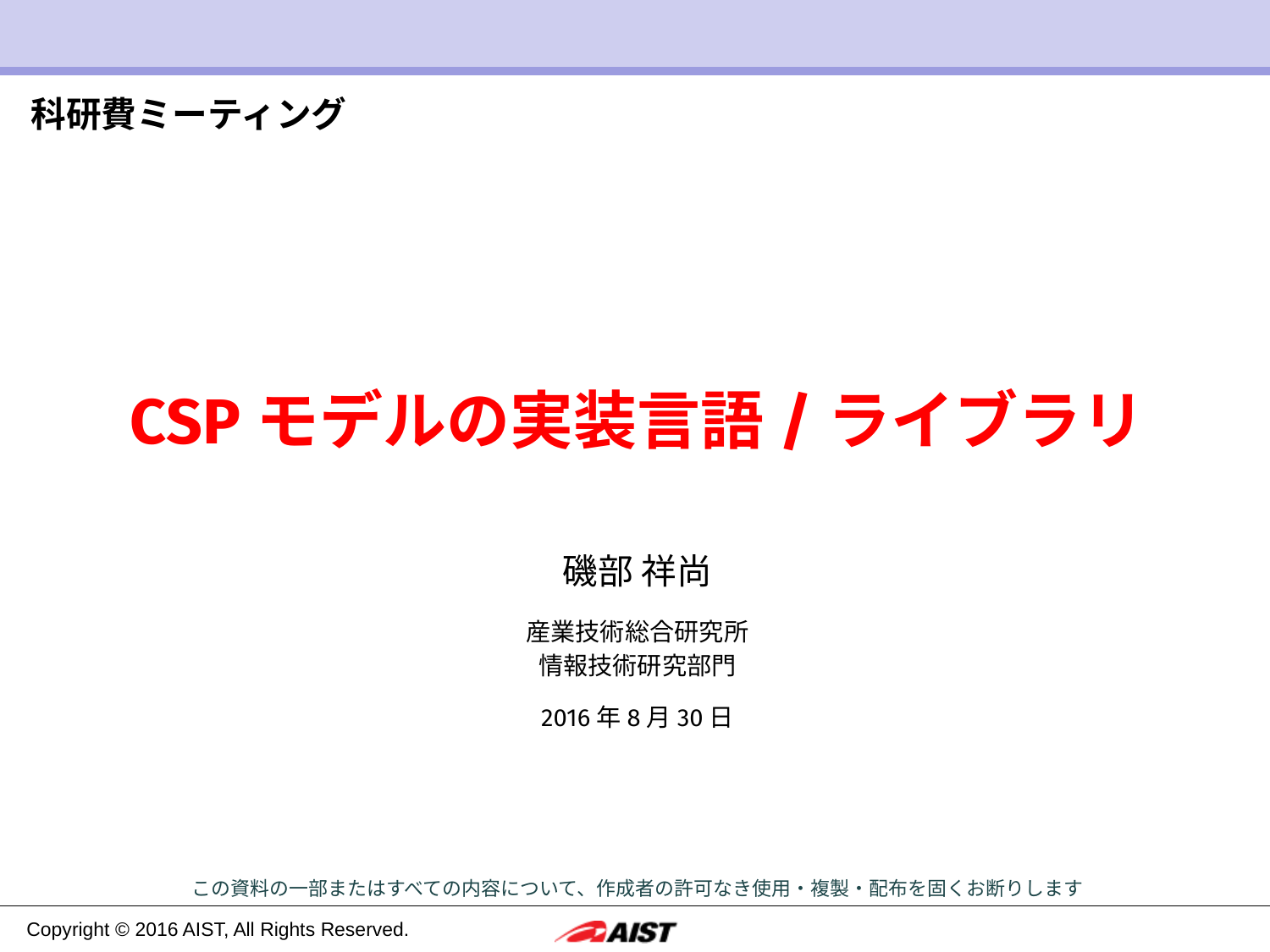

科研費ミーティング
# CSPモデルの実装言語/ライブラリ
磯部 祥尚

産業技術総合研究所
情報技術研究部門
2016年8月30日
この資料の一部またはすべての内容について、作成者の許可なき使用・複製・配布を固くお断りします